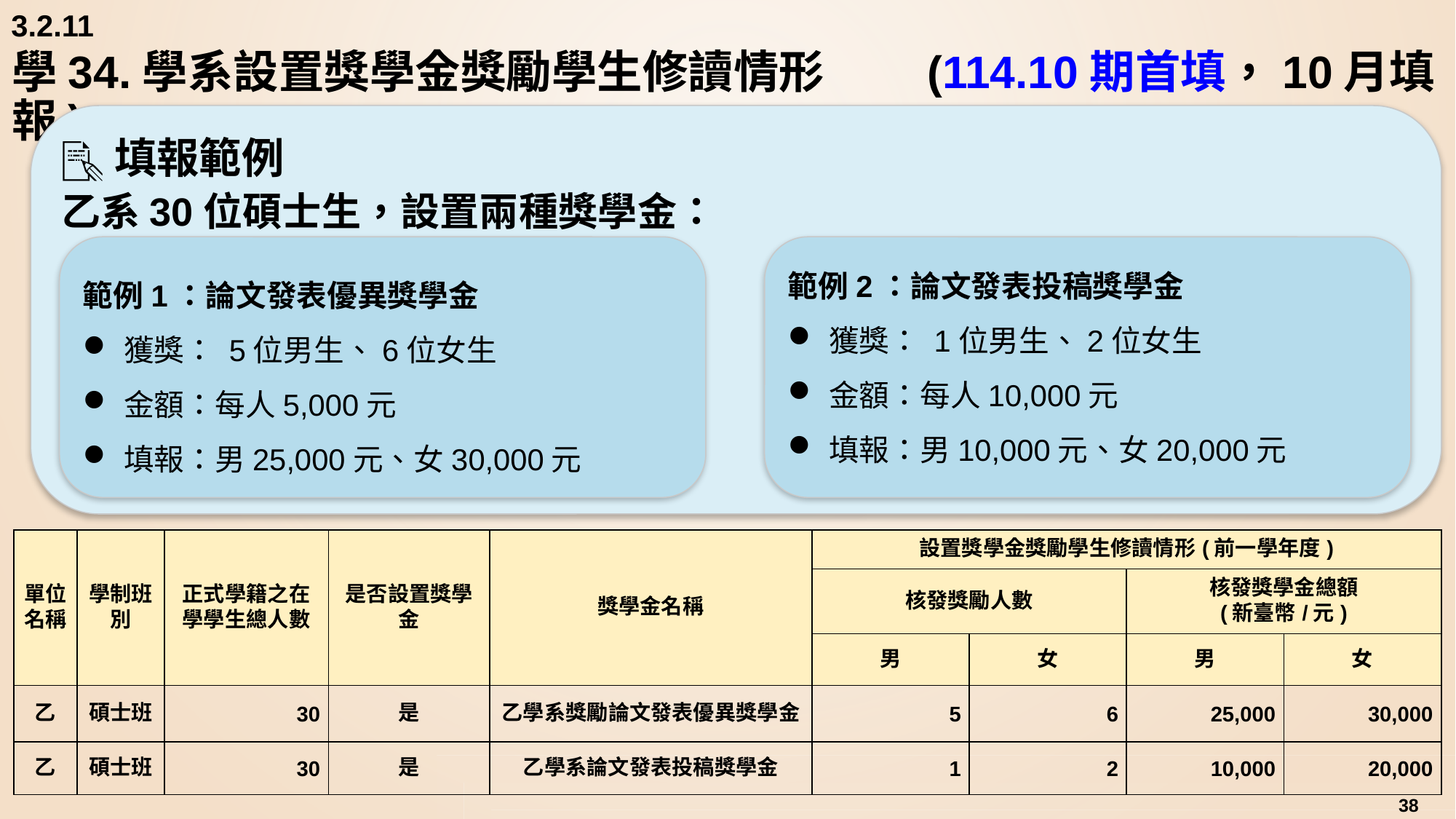

3.2.11
# 學34.學系設置獎學金獎勵學生修讀情形	   (114.10期首填，10月填報)
📝填報範例
乙系30位碩士生，設置兩種獎學金：
範例1：論文發表優異獎學金
獲獎： 5位男生、6位女生
金額：每人5,000元
填報：男25,000元、女30,000元
範例2：論文發表投稿獎學金
獲獎： 1位男生、2位女生
金額：每人10,000元
填報：男10,000元、女20,000元
| 單位名稱 | 學制班別 | 正式學籍之在學學生總人數 | 是否設置獎學金 | 獎學金名稱 | 設置獎學金獎勵學生修讀情形(前一學年度) |  |  |  |
| --- | --- | --- | --- | --- | --- | --- | --- | --- |
|  |  |  |  |  | 核發獎勵人數 |  | 核發獎學金總額 (新臺幣/元) |  |
|  |  |  |  |  | 男 | 女 | 男 | 女 |
| 乙 | 碩士班 | 30 | 是 | 乙學系獎勵論文發表優異獎學金 | 5 | 6 | 25,000 | 30,000 |
| 乙 | 碩士班 | 30 | 是 | 乙學系論文發表投稿獎學金 | 1 | 2 | 10,000 | 20,000 |